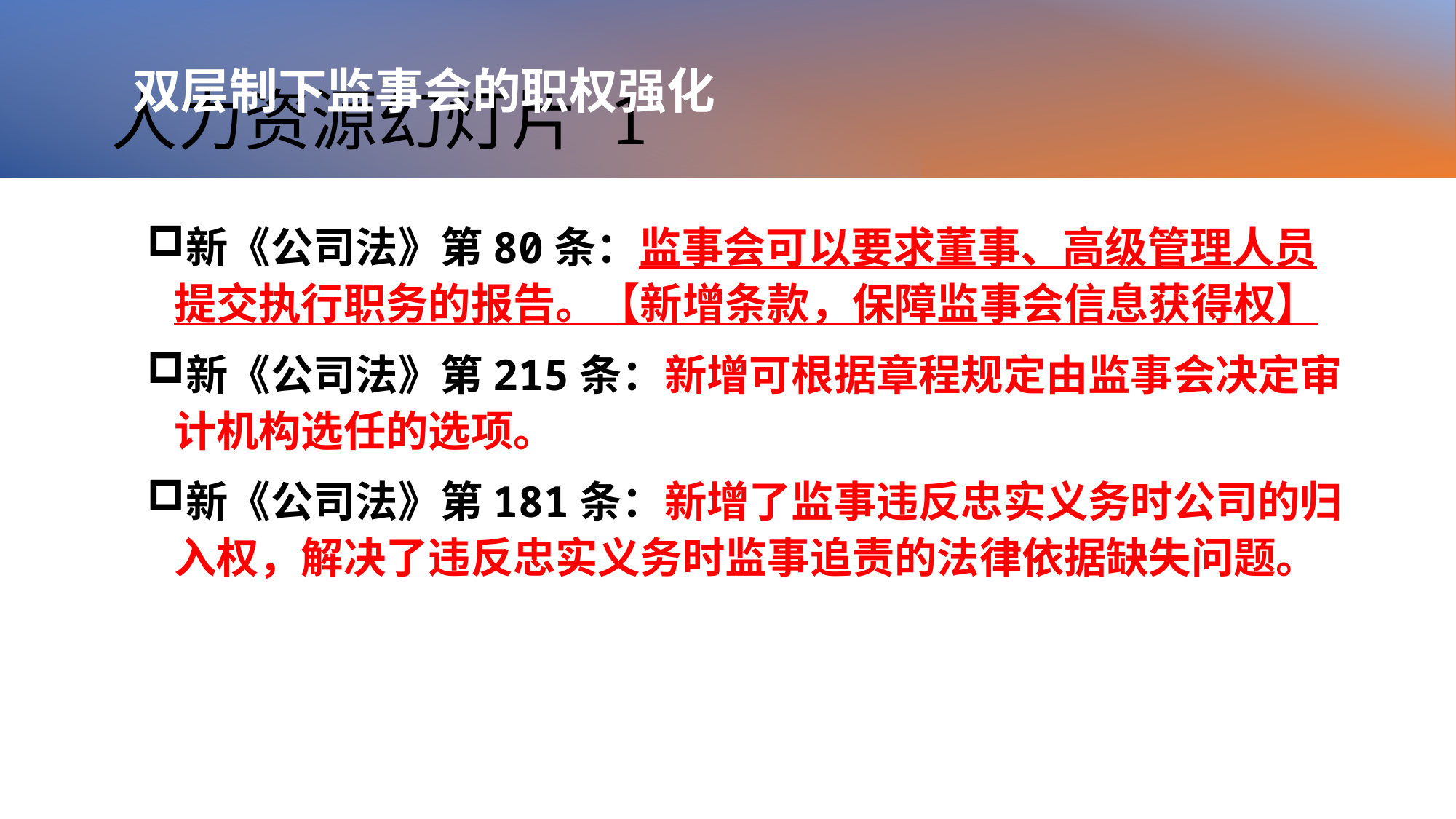

# 人力资源幻灯片 1
双层制下监事会的职权强化
新《公司法》第80条：监事会可以要求董事、高级管理人员提交执行职务的报告。【新增条款，保障监事会信息获得权】
新《公司法》第215条：新增可根据章程规定由监事会决定审计机构选任的选项。
新《公司法》第181条：新增了监事违反忠实义务时公司的归入权，解决了违反忠实义务时监事追责的法律依据缺失问题。